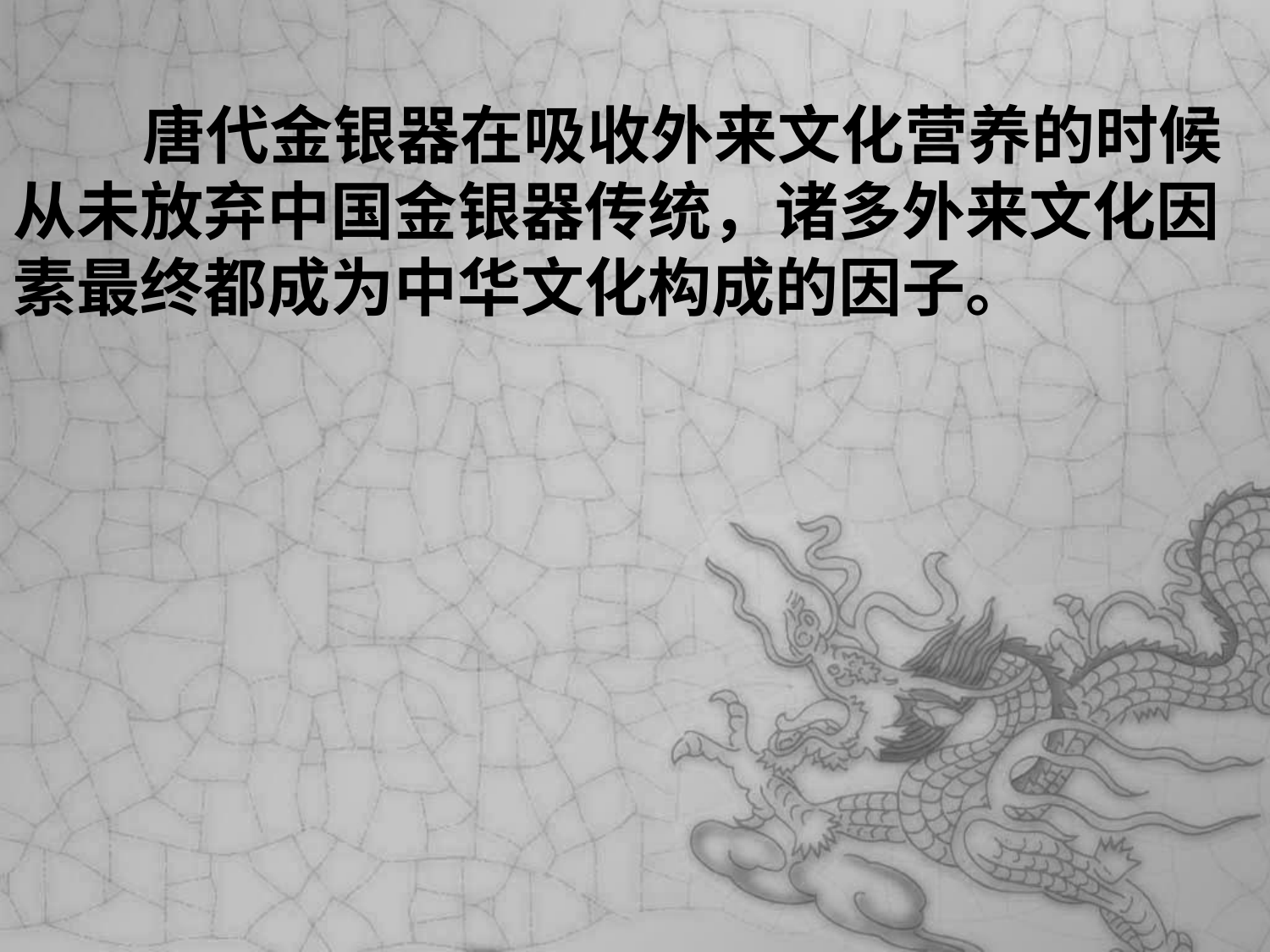

唐代金银器在吸收外来文化营养的时候从未放弃中国金银器传统，诸多外来文化因素最终都成为中华文化构成的因子。